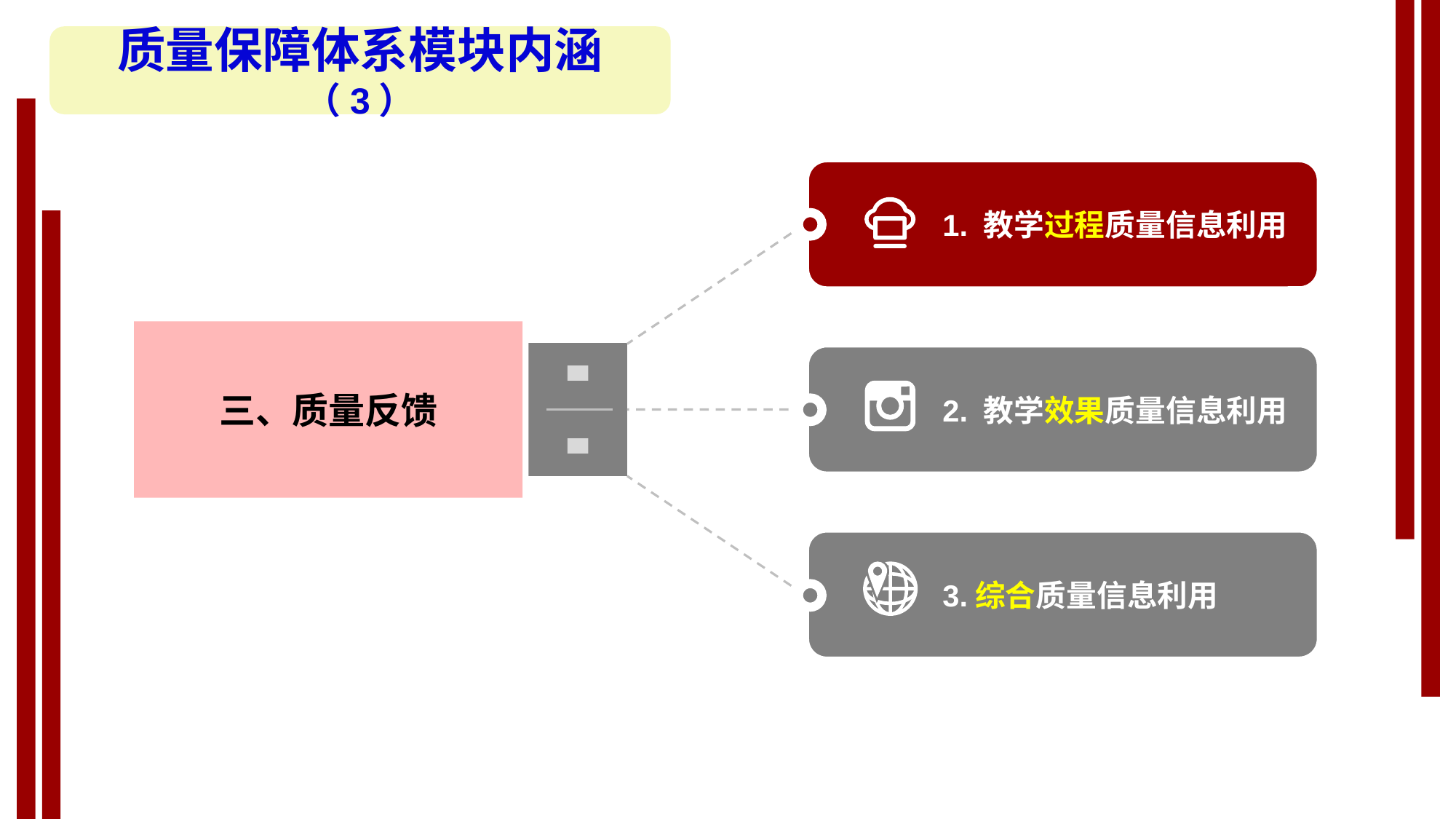

质量保障体系模块内涵（3）

1. 教学过程质量信息利用

三、质量反馈

2. 教学效果质量信息利用

3.综合质量信息利用